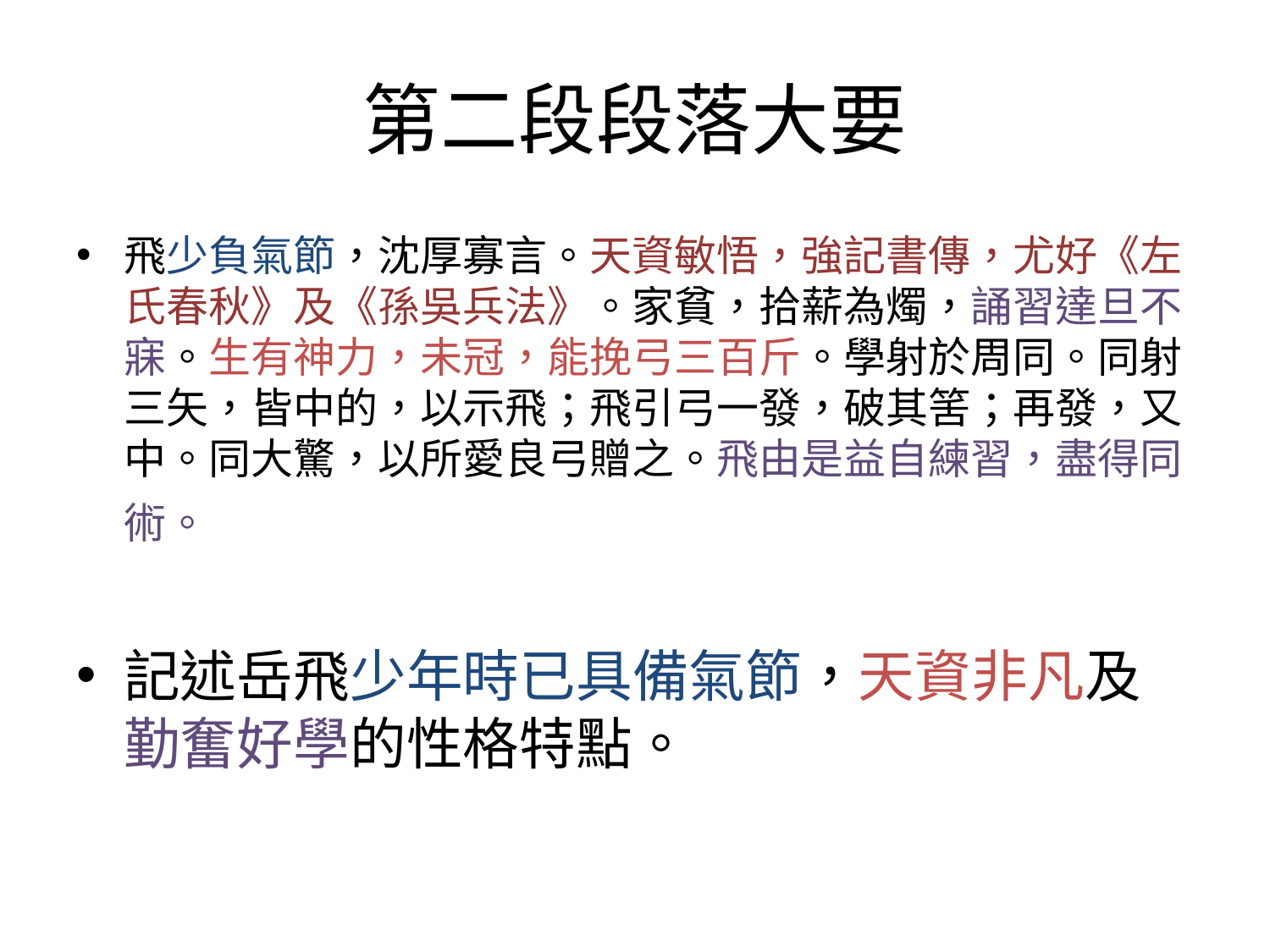

# 第二段段落大要
飛少負氣節，沈厚寡言。天資敏悟，強記書傳，尤好《左氏春秋》及《孫吳兵法》。家貧，拾薪為燭，誦習達旦不寐。生有神力，未冠，能挽弓三百斤。學射於周同。同射三矢，皆中的，以示飛；飛引弓一發，破其筈；再發，又中。同大驚，以所愛良弓贈之。飛由是益自練習，盡得同術。

記述岳飛少年時已具備氣節，天資非凡及勤奮好學的性格特點。